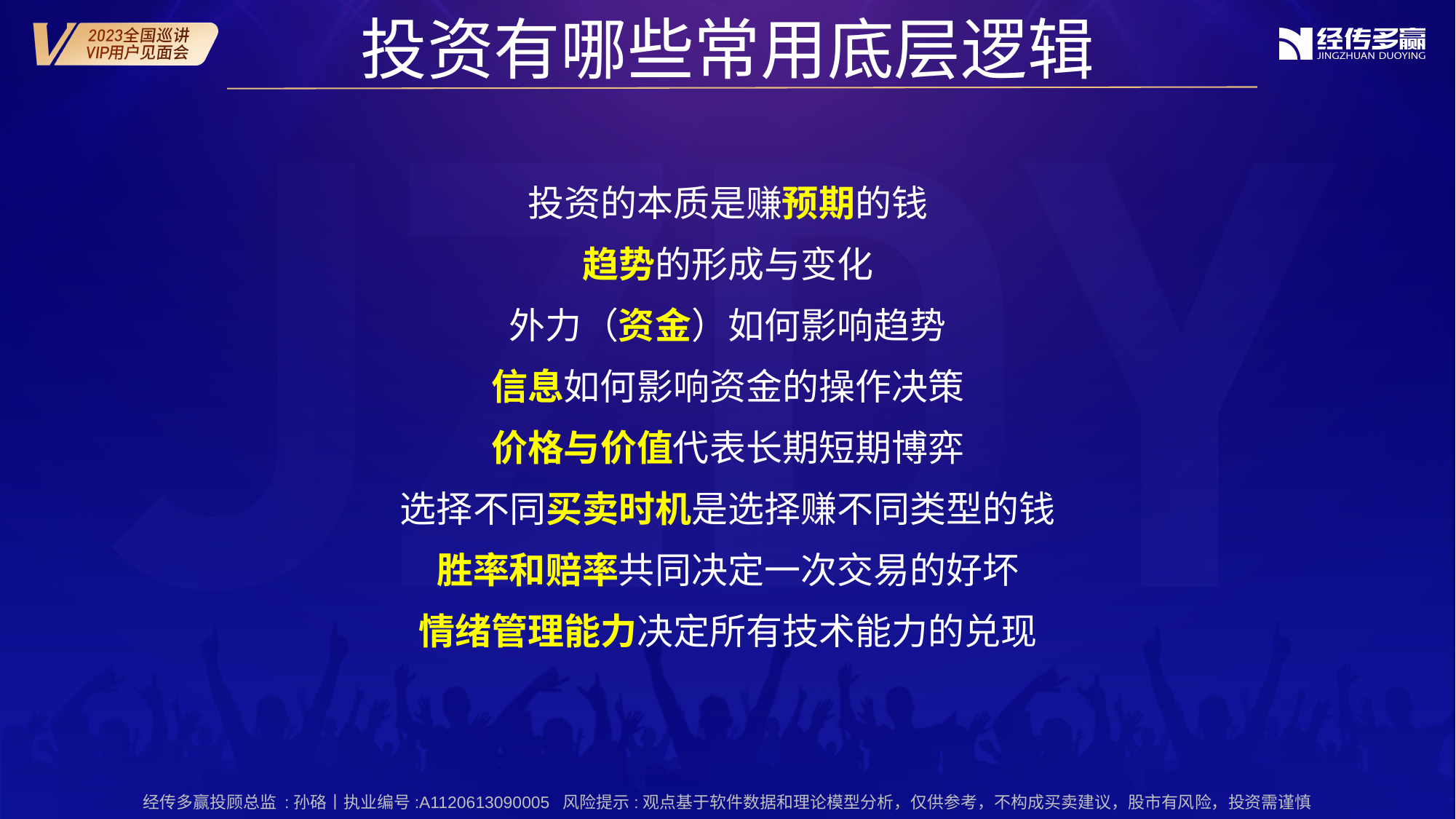

投资有哪些常用底层逻辑
投资的本质是赚预期的钱
趋势的形成与变化
外力（资金）如何影响趋势
信息如何影响资金的操作决策
价格与价值代表长期短期博弈
选择不同买卖时机是选择赚不同类型的钱
胜率和赔率共同决定一次交易的好坏
情绪管理能力决定所有技术能力的兑现